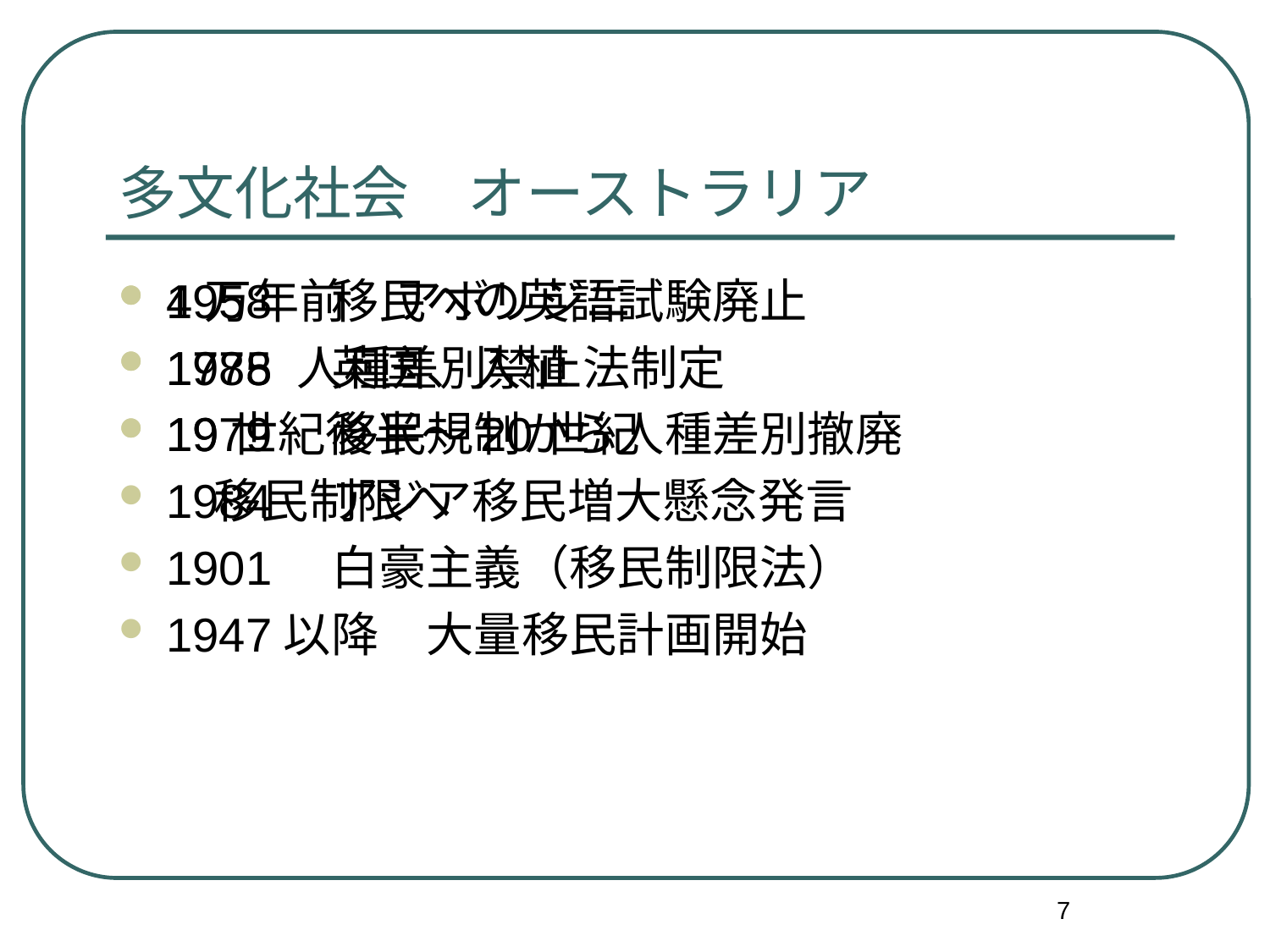

# 多文化社会　オーストラリア
4万年前　アボリジニ
1788　英国、入植
19世紀後半～20世紀
　　移民制限へ
1901　白豪主義（移民制限法）
1947以降　大量移民計画開始
1958　移民への英語試験廃止
1975 人種差別禁止法制定
1979　移民規制から人種差別撤廃
1984　アジア移民増大懸念発言

7